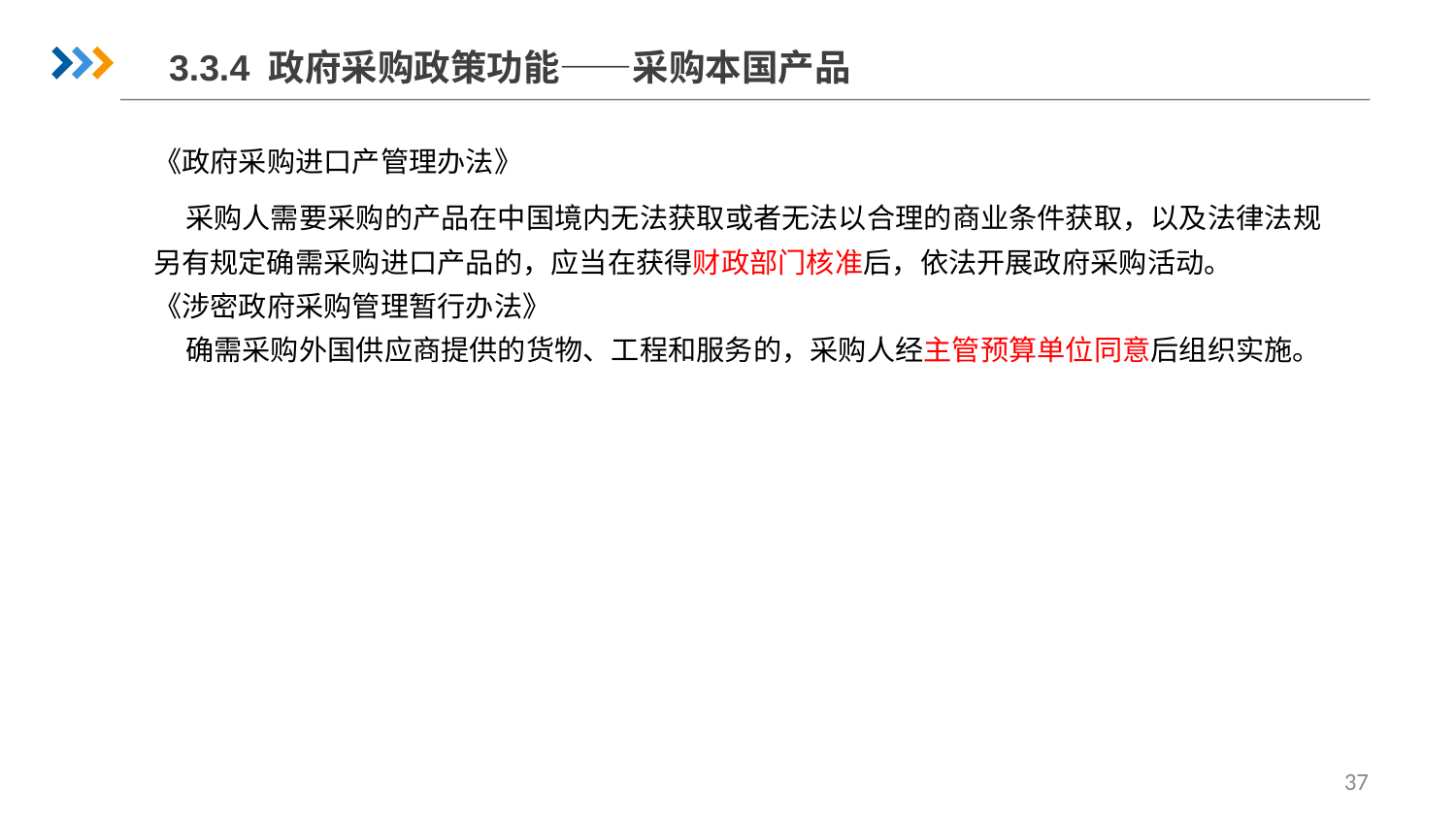

3.3.4 政府采购政策功能——采购本国产品

《政府采购进口产管理办法》
    采购人需要采购的产品在中国境内无法获取或者无法以合理的商业条件获取，以及法律法规另有规定确需采购进口产品的，应当在获得财政部门核准后，依法开展政府采购活动。
《涉密政府采购管理暂行办法》
    确需采购外国供应商提供的货物、工程和服务的，采购人经主管预算单位同意后组织实施。
37